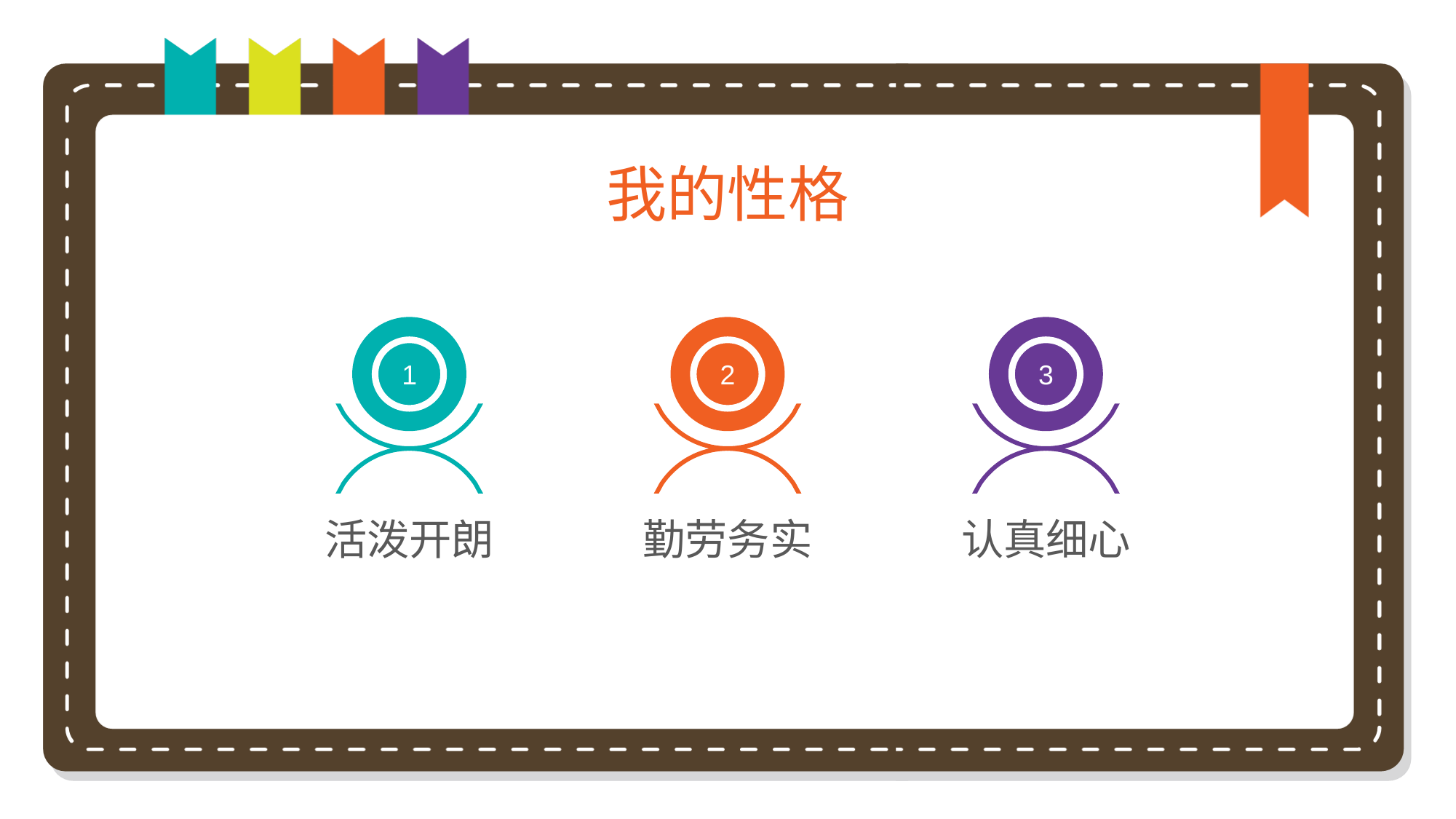

我的性格

1

2

3

活泼开朗
勤劳务实
认真细心